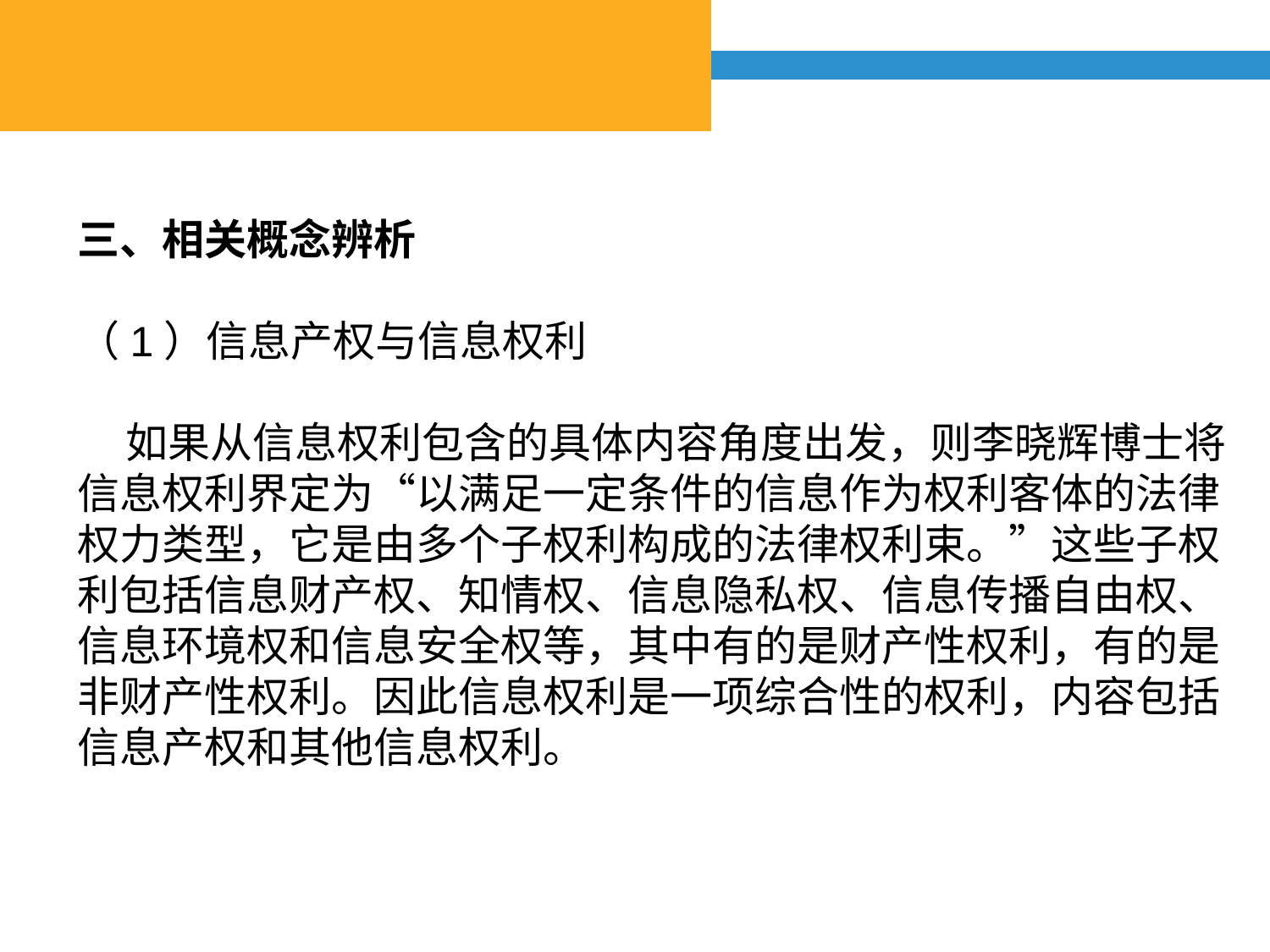

三、相关概念辨析

（1）信息产权与信息权利

    如果从信息权利包含的具体内容角度出发，则李晓辉博士将信息权利界定为“以满足一定条件的信息作为权利客体的法律权力类型，它是由多个子权利构成的法律权利束。”这些子权利包括信息财产权、知情权、信息隐私权、信息传播自由权、信息环境权和信息安全权等，其中有的是财产性权利，有的是非财产性权利。因此信息权利是一项综合性的权利，内容包括信息产权和其他信息权利。